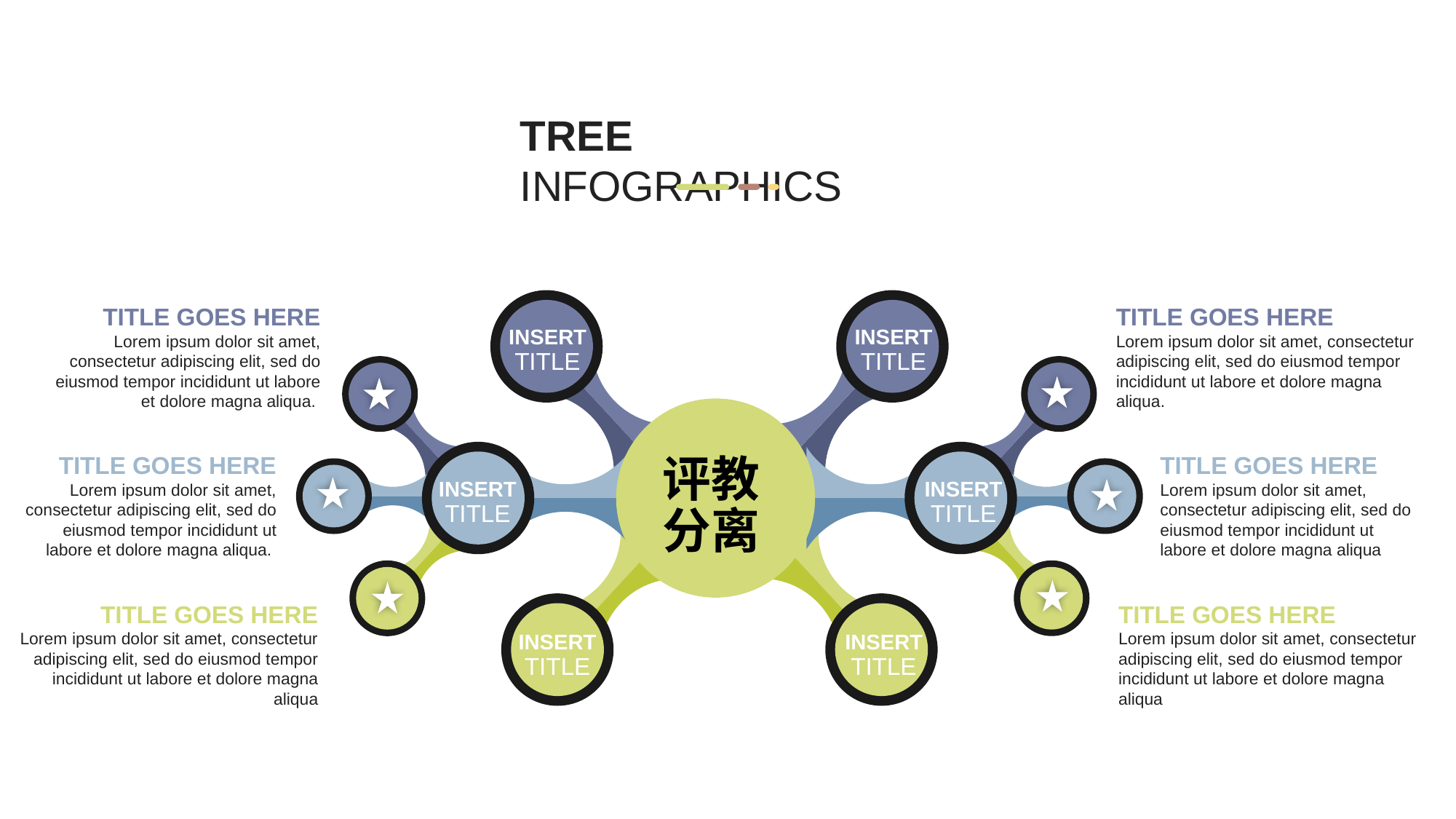

TREE INFOGRAPHICS

TITLE GOES HERE
Lorem ipsum dolor sit amet, consectetur adipiscing elit, sed do eiusmod tempor incididunt ut labore et dolore magna aliqua.
TITLE GOES HERE
Lorem ipsum dolor sit amet, consectetur adipiscing elit, sed do eiusmod tempor incididunt ut labore et dolore magna aliqua.
INSERT TITLE
INSERT TITLE

TITLE GOES HERE
Lorem ipsum dolor sit amet, consectetur adipiscing elit, sed do eiusmod tempor incididunt ut labore et dolore magna aliqua.
TITLE GOES HERE
Lorem ipsum dolor sit amet, consectetur adipiscing elit, sed do eiusmod tempor incididunt ut labore et dolore magna aliqua

INSERT TITLE
INSERT TITLE
评教分离

TITLE GOES HERE
Lorem ipsum dolor sit amet, consectetur adipiscing elit, sed do eiusmod tempor incididunt ut labore et dolore magna aliqua
TITLE GOES HERE
Lorem ipsum dolor sit amet, consectetur adipiscing elit, sed do eiusmod tempor incididunt ut labore et dolore magna aliqua
INSERT TITLE
INSERT TITLE